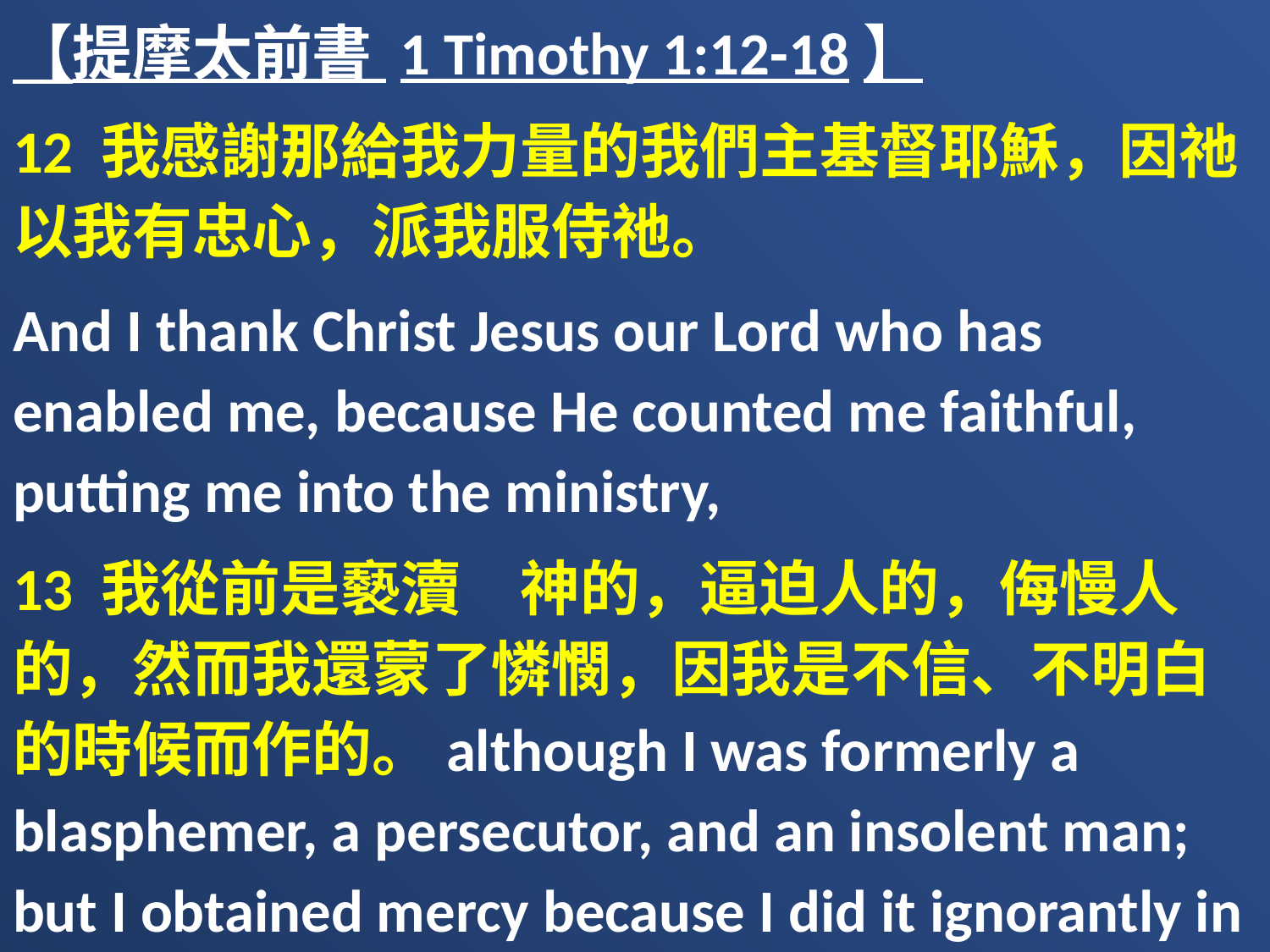

【提摩太前書 1 Timothy 1:12-18】
12 我感謝那給我力量的我們主基督耶穌，因祂以我有忠心，派我服侍祂。
And I thank Christ Jesus our Lord who has enabled me, because He counted me faithful, putting me into the ministry,
13 我從前是褻瀆　神的，逼迫人的，侮慢人的，然而我還蒙了憐憫，因我是不信、不明白的時候而作的。although I was formerly a blasphemer, a persecutor, and an insolent man; but I obtained mercy because I did it ignorantly in unbelief.